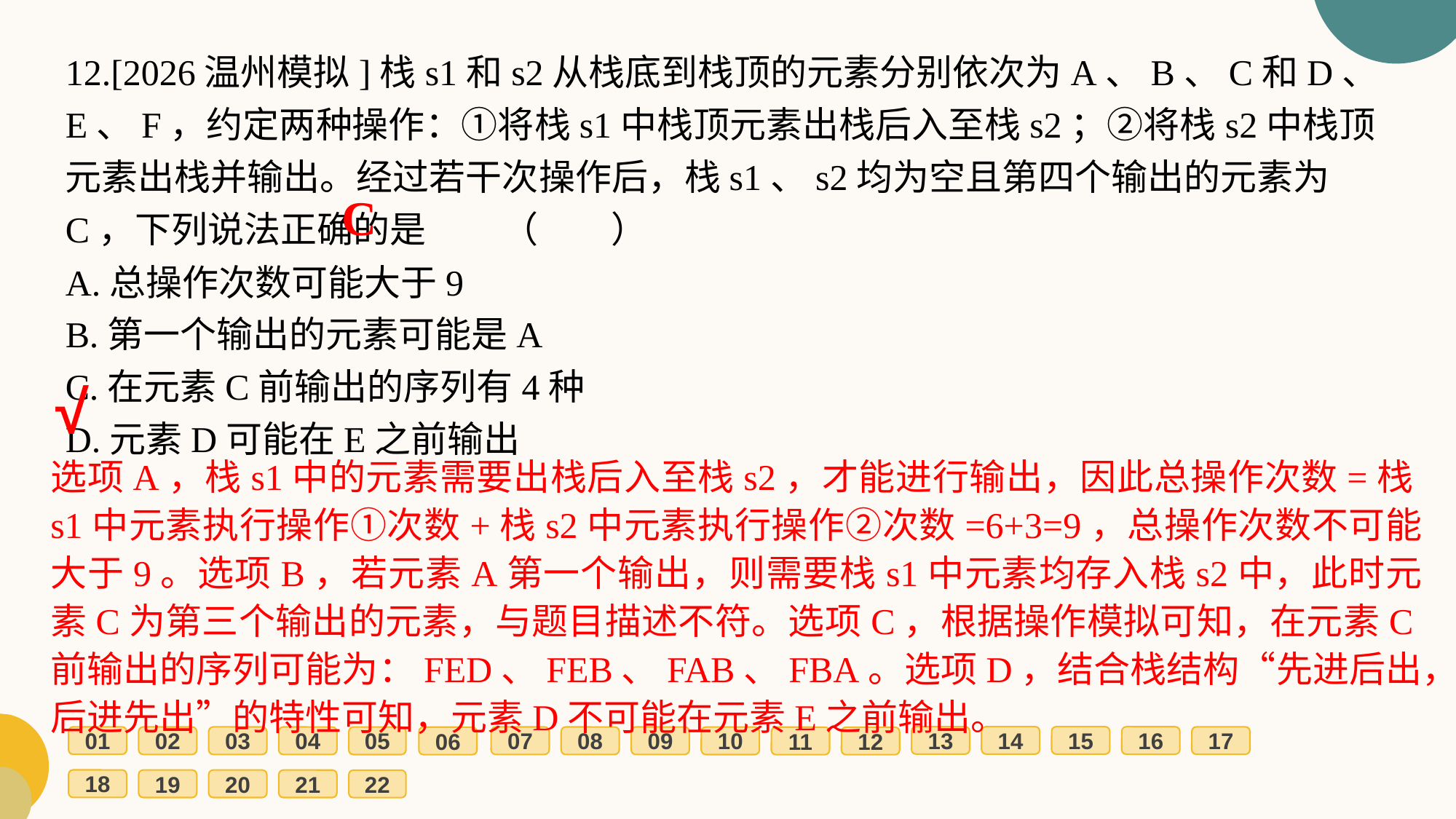

12.[2026温州模拟]栈s1和s2从栈底到栈顶的元素分别依次为A、B、C和D、E、F，约定两种操作：①将栈s1中栈顶元素出栈后入至栈s2；②将栈s2中栈顶元素出栈并输出。经过若干次操作后，栈s1、s2均为空且第四个输出的元素为C，下列说法正确的是	（　　）
A.总操作次数可能大于9
B.第一个输出的元素可能是A
C.在元素C前输出的序列有4种
D.元素D可能在E之前输出
C
√
选项A，栈s1中的元素需要出栈后入至栈s2，才能进行输出，因此总操作次数=栈s1中元素执行操作①次数+栈s2中元素执行操作②次数=6+3=9，总操作次数不可能大于9。选项B，若元素A第一个输出，则需要栈s1中元素均存入栈s2中，此时元素C为第三个输出的元素，与题目描述不符。选项C，根据操作模拟可知，在元素C前输出的序列可能为：FED、FEB、FAB、FBA。选项D，结合栈结构“先进后出，后进先出”的特性可知，元素D不可能在元素E之前输出。